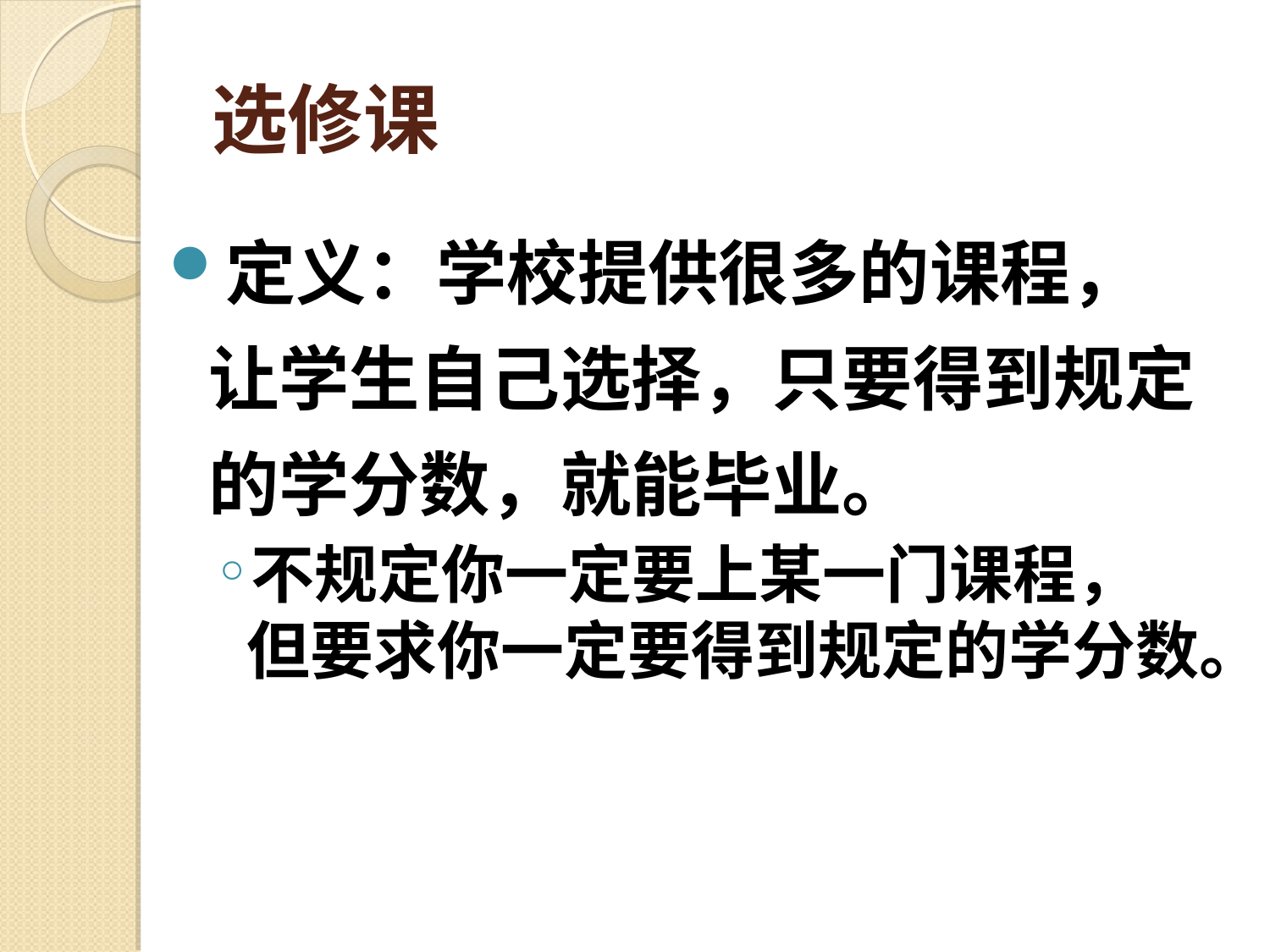

选修课
定义：学校提供很多的课程，让学生自己选择，只要得到规定的学分数，就能毕业。
不规定你一定要上某一门课程，但要求你一定要得到规定的学分数。